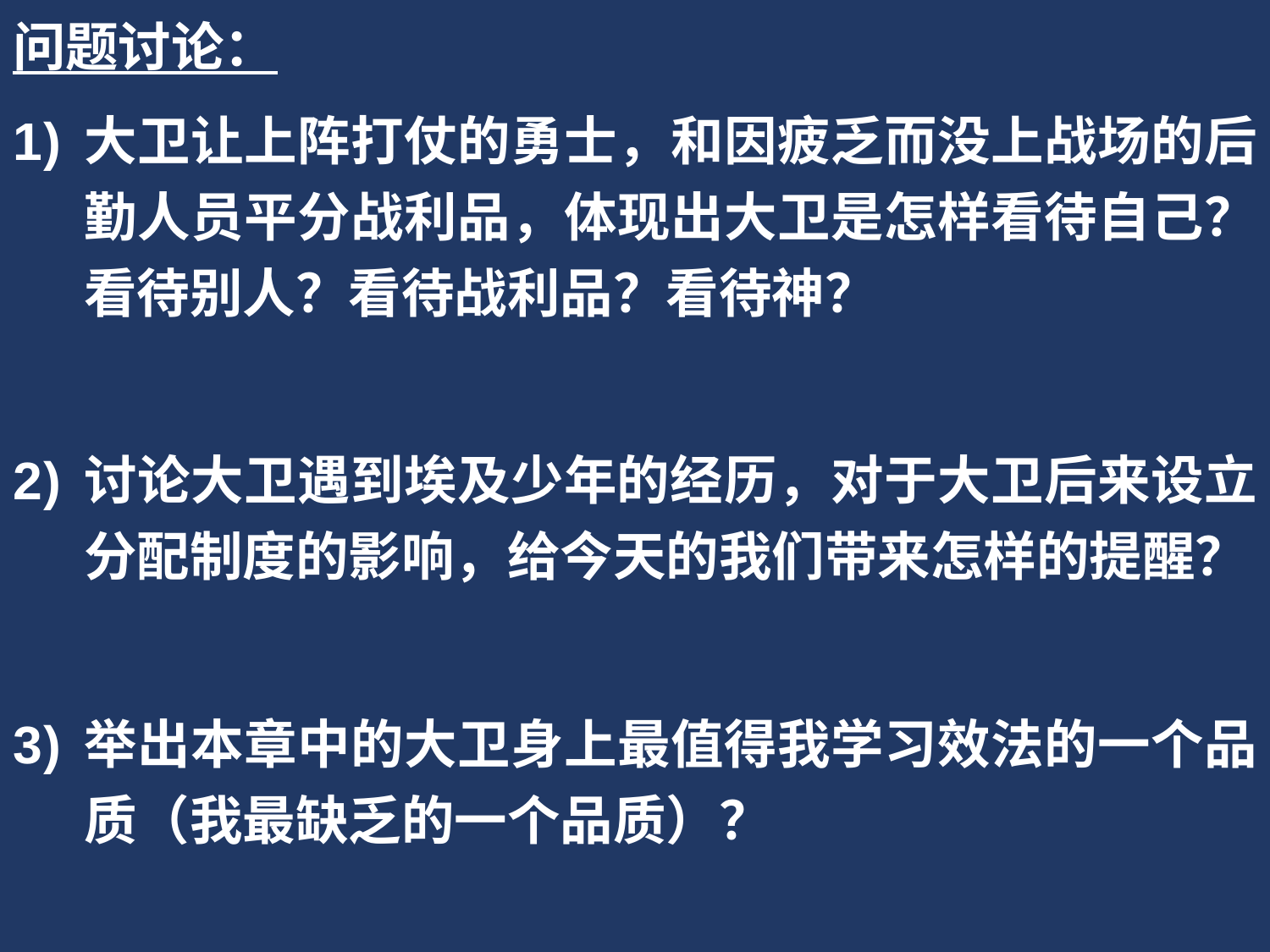

问题讨论：
大卫让上阵打仗的勇士，和因疲乏而没上战场的后勤人员平分战利品，体现出大卫是怎样看待自己？看待别人？看待战利品？看待神？

讨论大卫遇到埃及少年的经历，对于大卫后来设立分配制度的影响，给今天的我们带来怎样的提醒？

举出本章中的大卫身上最值得我学习效法的一个品质（我最缺乏的一个品质）？